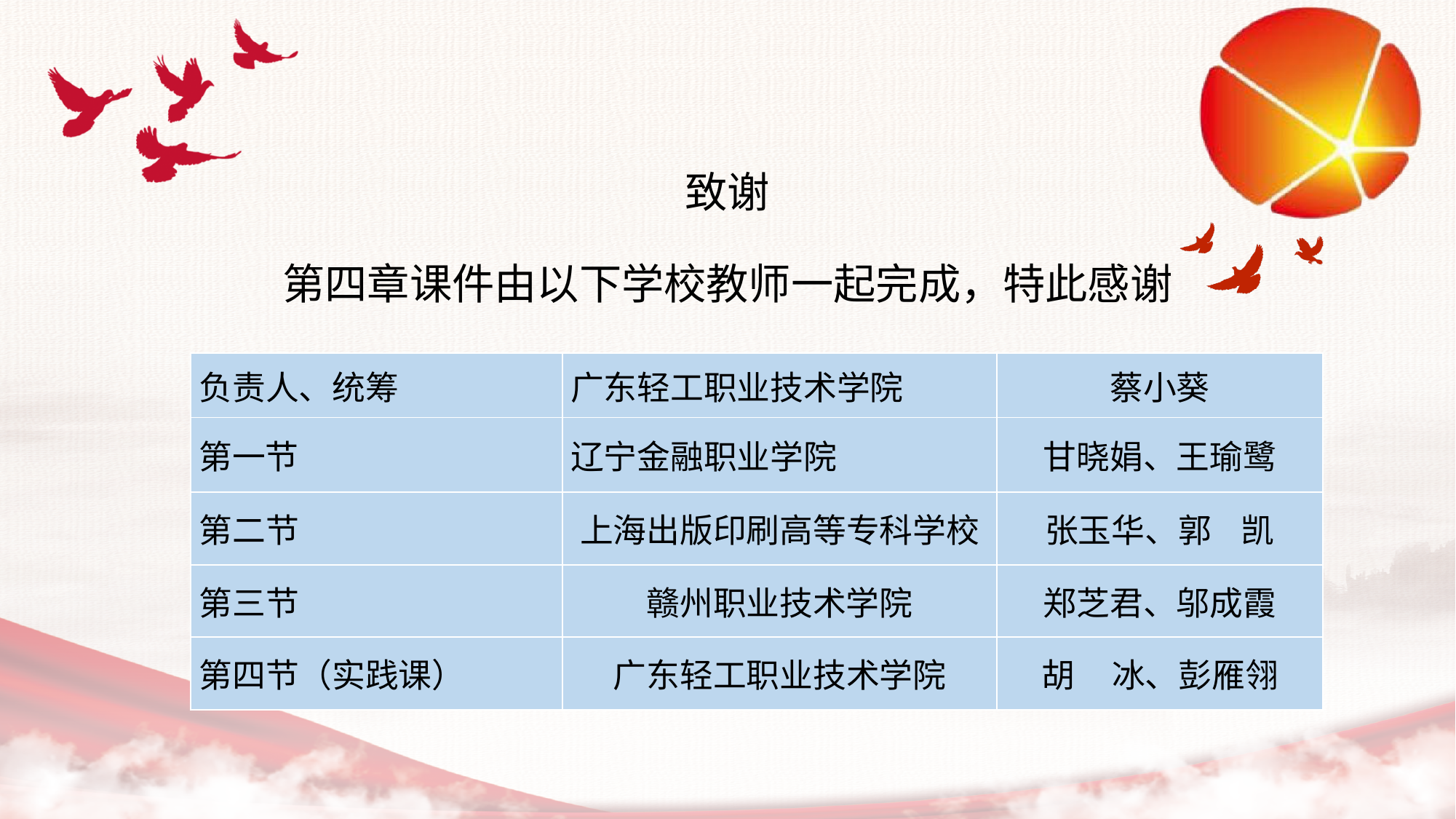

致谢
第四章课件由以下学校教师一起完成，特此感谢

| 负责人、统筹 | 广东轻工职业技术学院 | 蔡小葵 |
| --- | --- | --- |
| 第一节 | 辽宁金融职业学院 | 甘晓娟、王瑜鹭 |
| 第二节 | 上海出版印刷高等专科学校 | 张玉华、郭 凯 |
| 第三节 | 赣州职业技术学院 | 郑芝君、邬成霞 |
| 第四节（实践课） | 广东轻工职业技术学院 | 胡 冰、彭雁翎 |